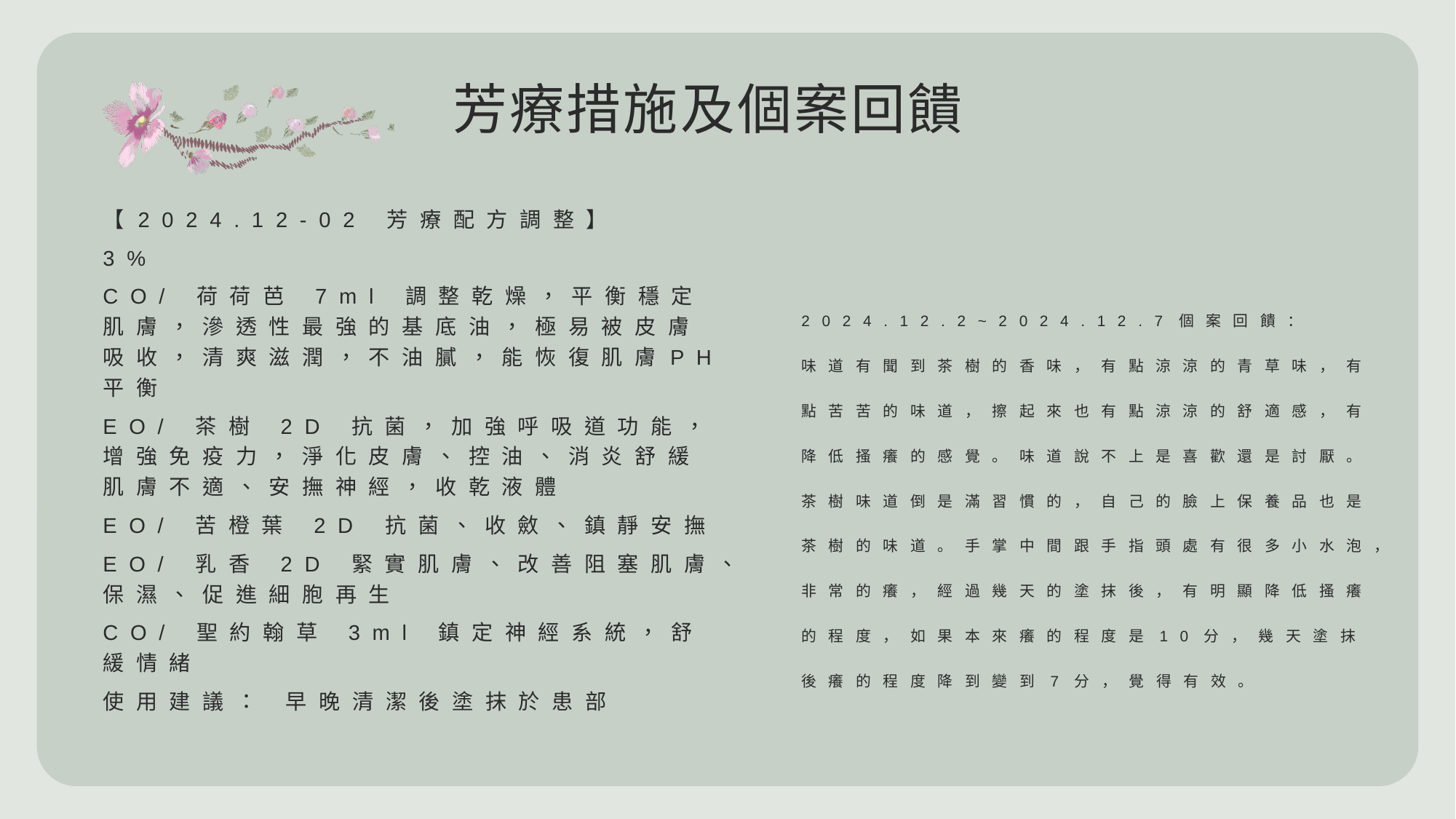

# 芳療措施及個案回饋
【2024.12-02 芳療配方調整】
3%
CO/ 荷荷芭 7ml 調整乾燥，平衡穩定肌膚，滲透性最強的基底油，極易被皮膚吸收，清爽滋潤，不油膩，能恢復肌膚PH平衡
EO/ 茶樹 2D 抗菌，加強呼吸道功能，增強免疫力，淨化皮膚、控油、消炎舒緩肌膚不適、安撫神經，收乾液體
EO/ 苦橙葉 2D 抗菌、收斂、鎮靜安撫
EO/ 乳香 2D 緊實肌膚、改善阻塞肌膚、保濕、促進細胞再生
CO/ 聖約翰草 3ml 鎮定神經系統，舒緩情緒
使用建議： 早晚清潔後塗抹於患部

2024.12.2~2024.12.7個案回饋：
味道有聞到茶樹的香味，有點涼涼的青草味，有點苦苦的味道，擦起來也有點涼涼的舒適感，有降低搔癢的感覺。味道說不上是喜歡還是討厭。茶樹味道倒是滿習慣的，自己的臉上保養品也是茶樹的味道。手掌中間跟手指頭處有很多小水泡，非常的癢，經過幾天的塗抹後，有明顯降低搔癢的程度，如果本來癢的程度是10分，幾天塗抹後癢的程度降到變到7分，覺得有效。